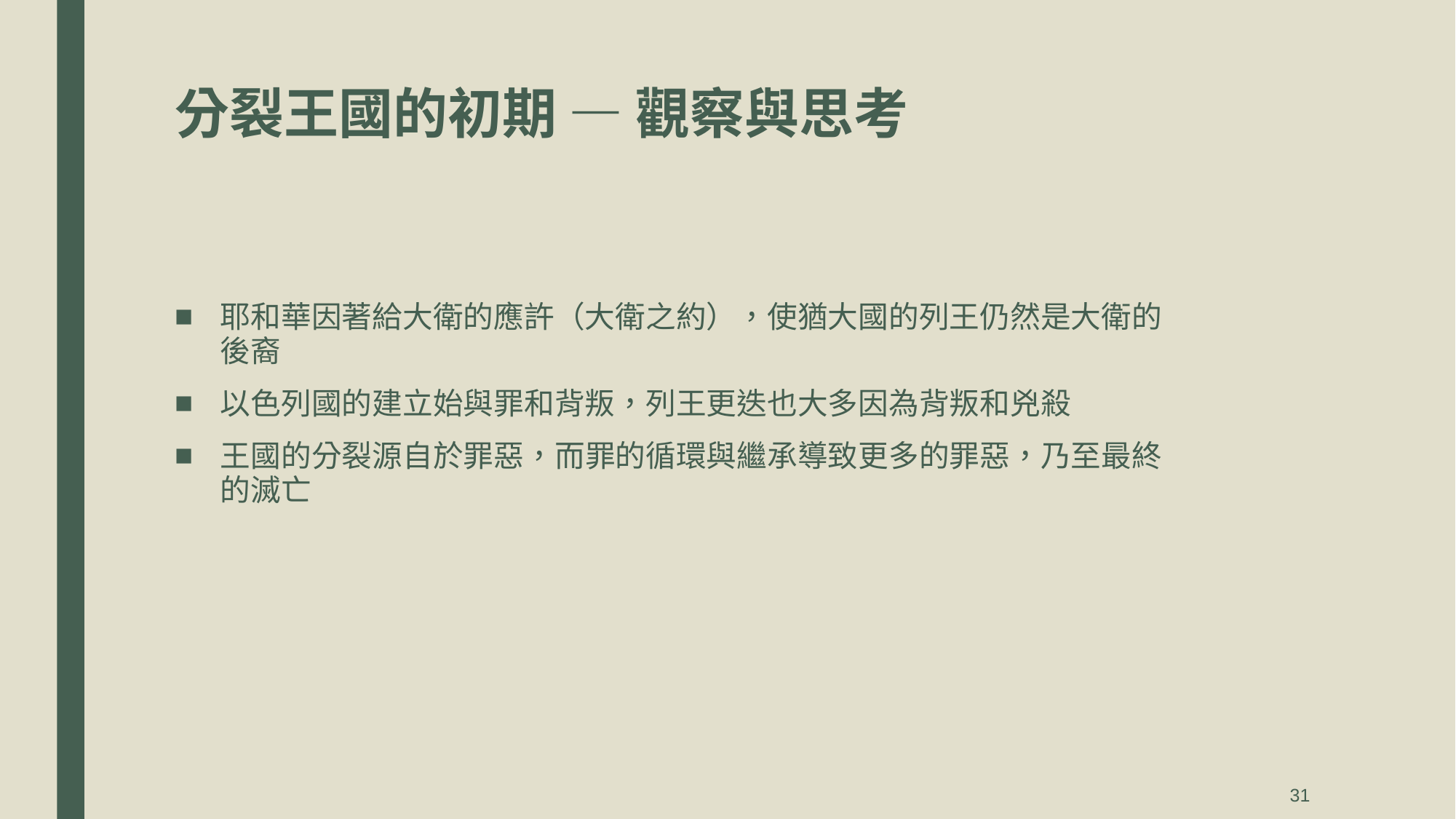

# 分裂王國的初期 — 觀察與思考
耶和華因著給大衛的應許（大衛之約），使猶大國的列王仍然是大衛的後裔
以色列國的建立始與罪和背叛，列王更迭也大多因為背叛和兇殺
王國的分裂源自於罪惡，而罪的循環與繼承導致更多的罪惡，乃至最終的滅亡
31